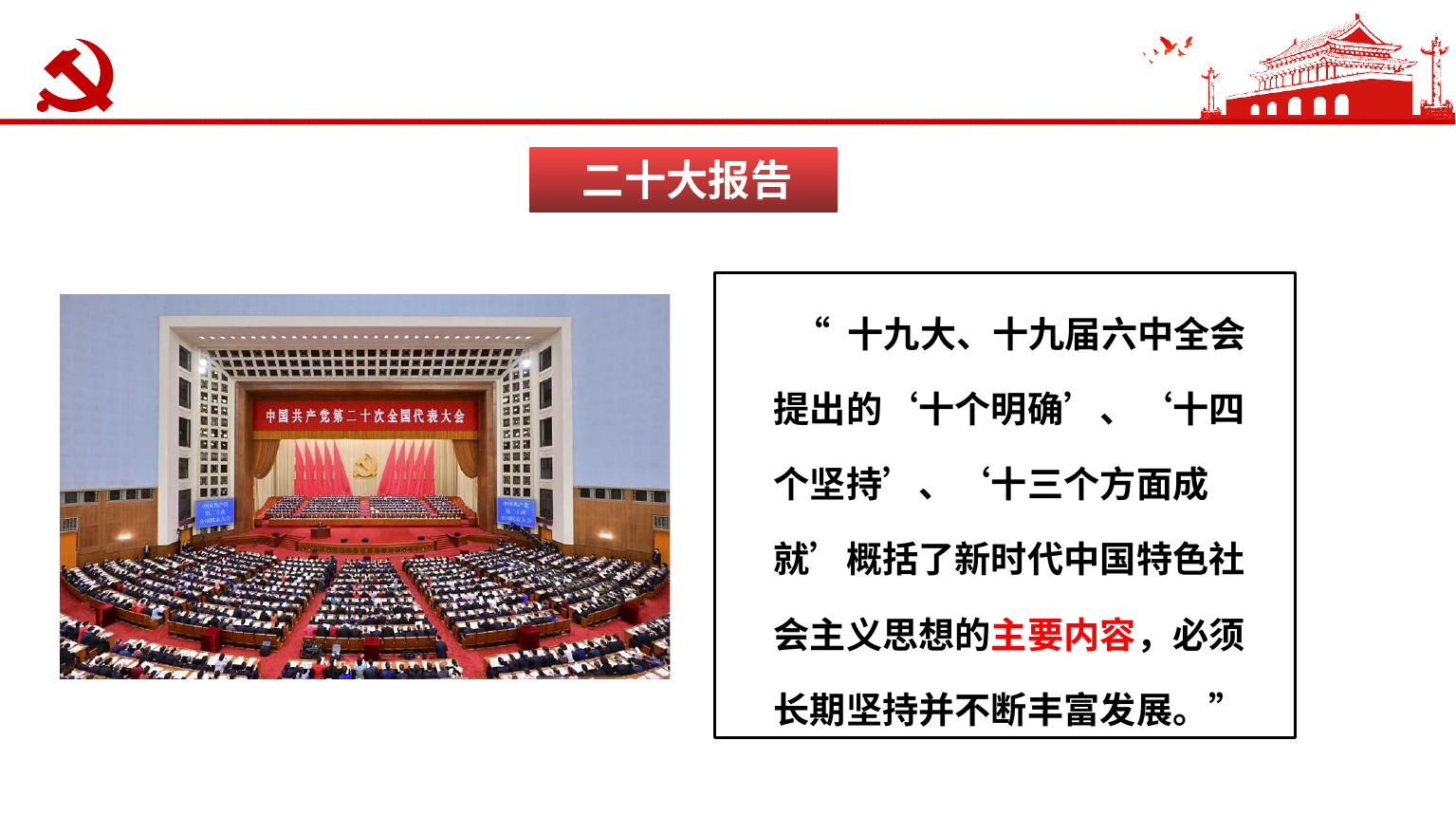

二十大报告
        “ 十九大、十九届六中全会提出的‘十个明确’、‘十四个坚持’、‘十三个方面成就’概括了新时代中国特色社会主义思想的主要内容，必须长期坚持并不断丰富发展。”